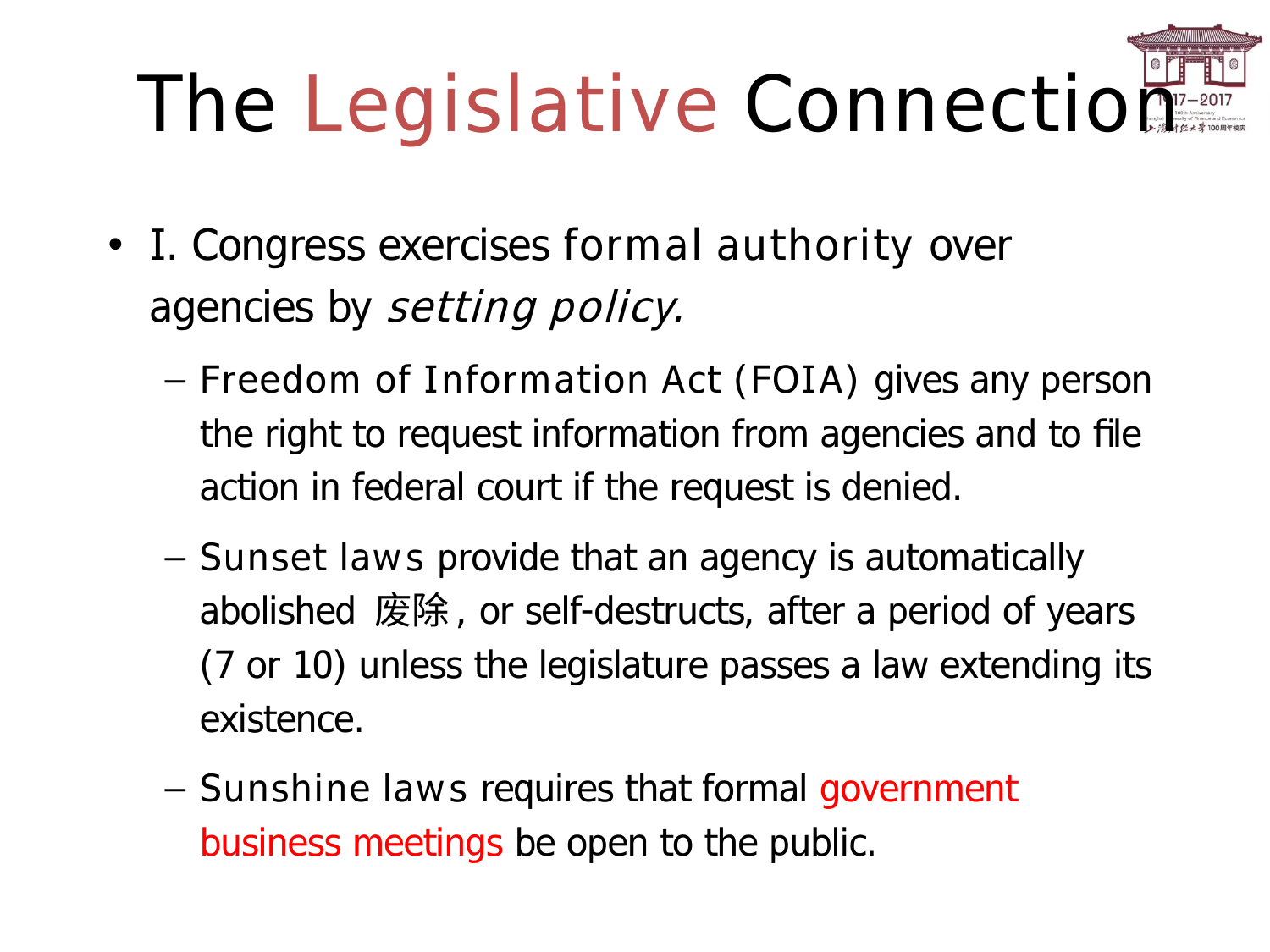

# The Legislative Connection
I. Congress exercises formal authority over agencies by setting policy.
Freedom of Information Act (FOIA) gives any person the right to request information from agencies and to file action in federal court if the request is denied.
Sunset laws provide that an agency is automatically abolished 废除, or self-destructs, after a period of years (7 or 10) unless the legislature passes a law extending its existence.
Sunshine laws requires that formal government business meetings be open to the public.